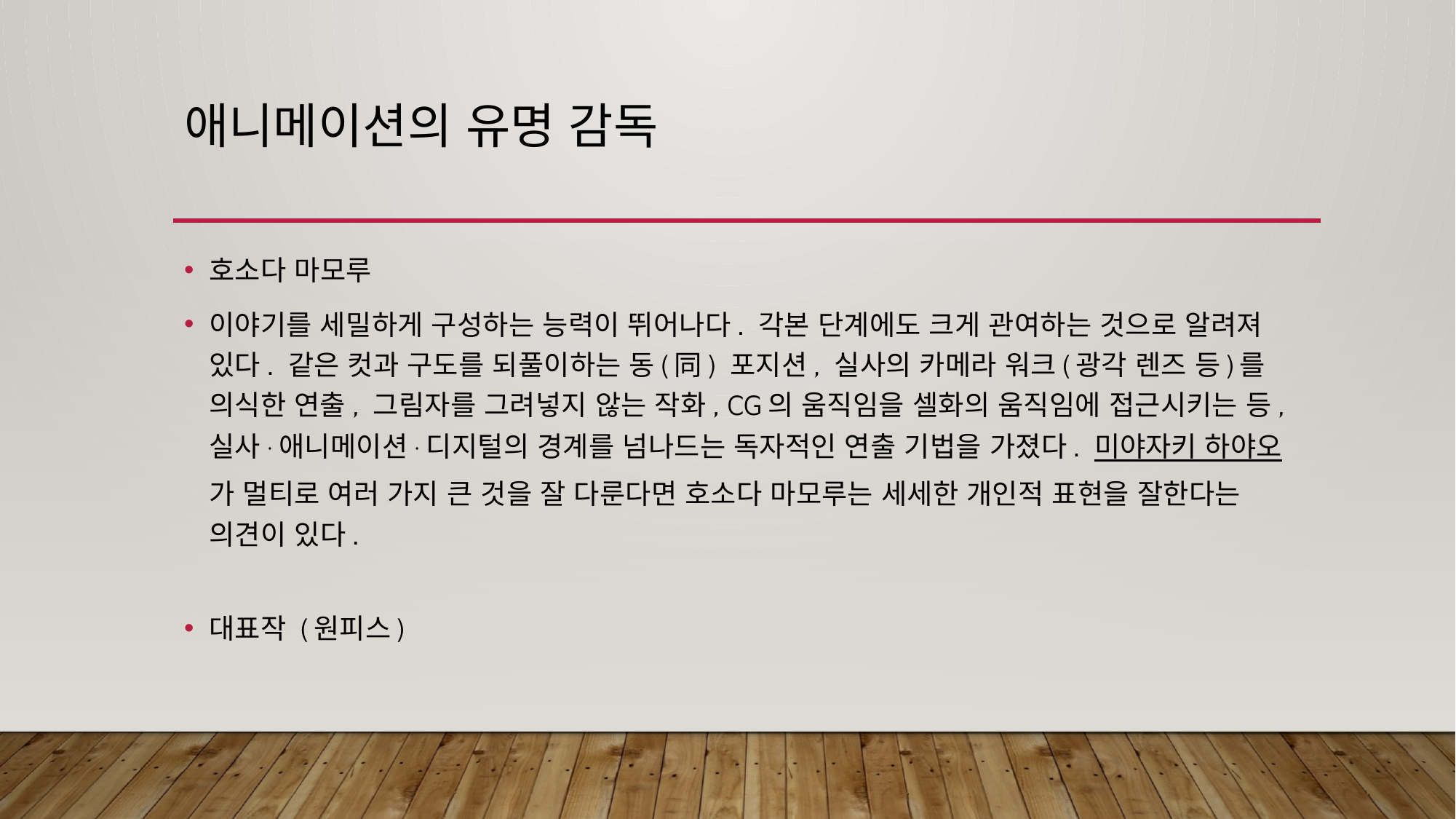

# 애니메이션의 유명 감독
호소다 마모루
이야기를 세밀하게 구성하는 능력이 뛰어나다. 각본 단계에도 크게 관여하는 것으로 알려져 있다. 같은 컷과 구도를 되풀이하는 동(同) 포지션, 실사의 카메라 워크(광각 렌즈 등)를 의식한 연출, 그림자를 그려넣지 않는 작화, CG의 움직임을 셀화의 움직임에 접근시키는 등, 실사·애니메이션·디지털의 경계를 넘나드는 독자적인 연출 기법을 가졌다. 미야자키 하야오가 멀티로 여러 가지 큰 것을 잘 다룬다면 호소다 마모루는 세세한 개인적 표현을 잘한다는 의견이 있다.
대표작 (원피스)